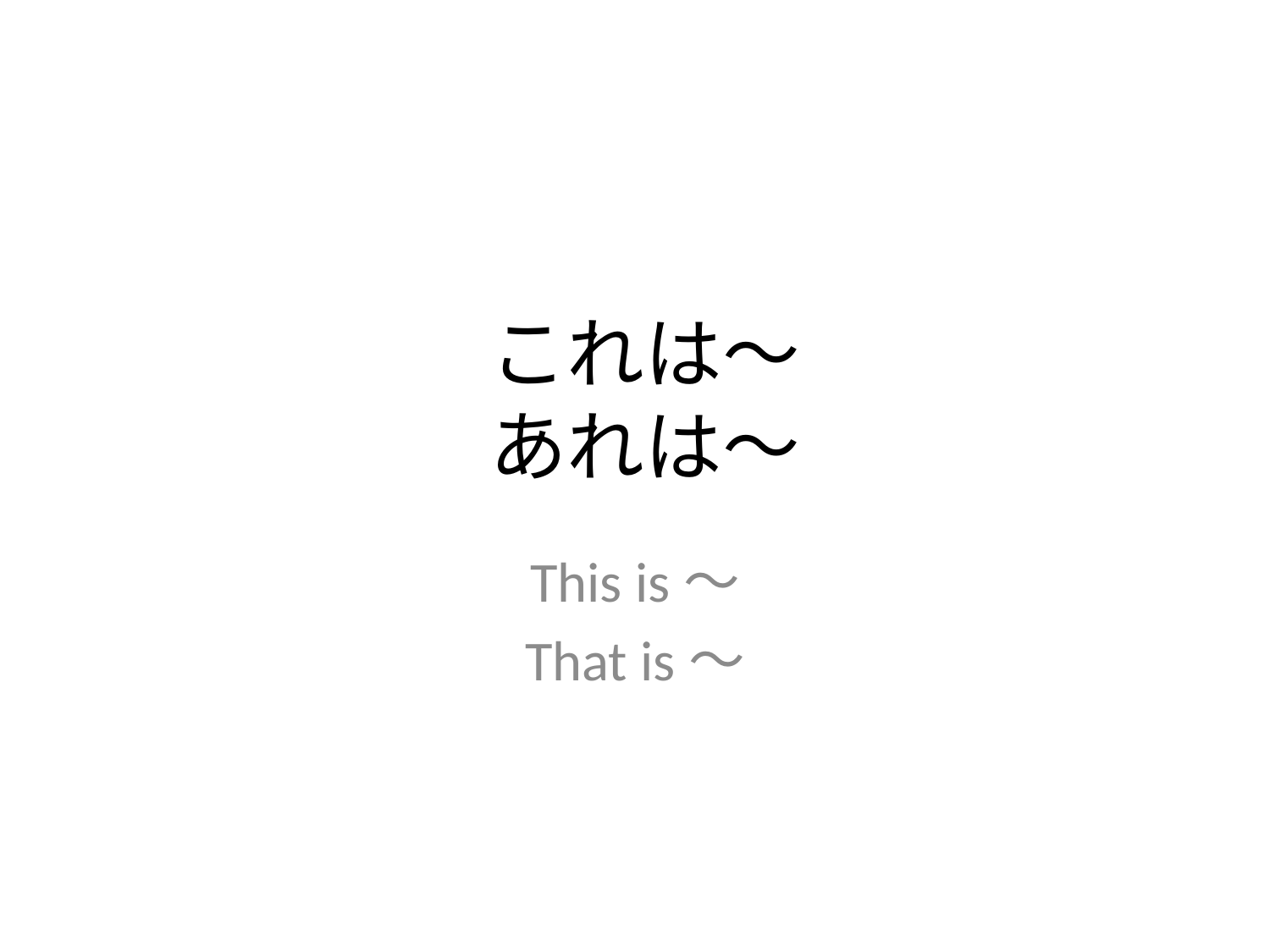

# これは～ あれは～
This is～
That is～